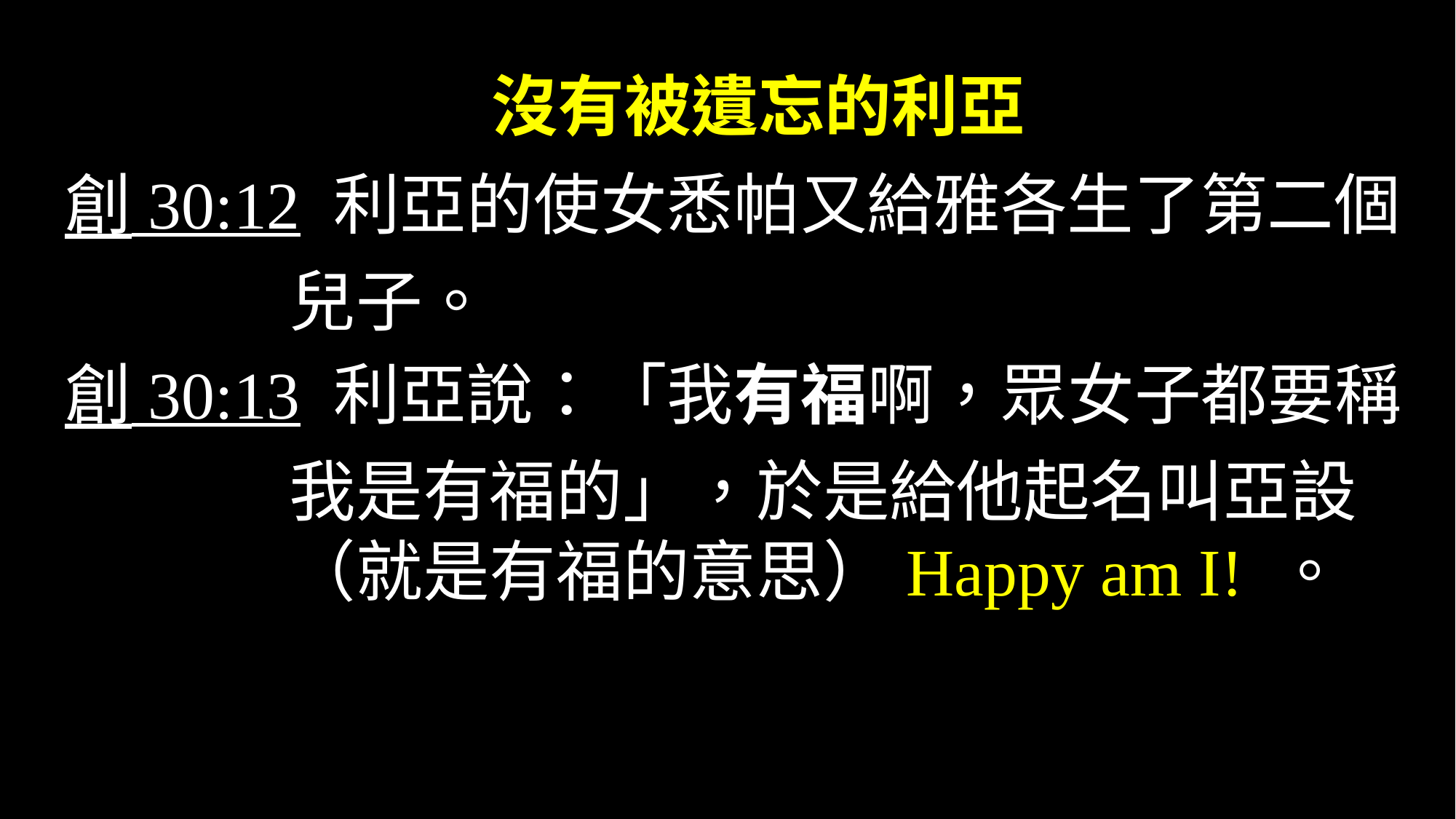

# 沒有被遺忘的利亞
創 30:12 利亞的使女悉帕又給雅各生了第二個兒子。
創 30:13 利亞說：「我有福啊，眾女子都要稱我是有福的」，於是給他起名叫亞設（就是有福的意思）Happy am I! 。